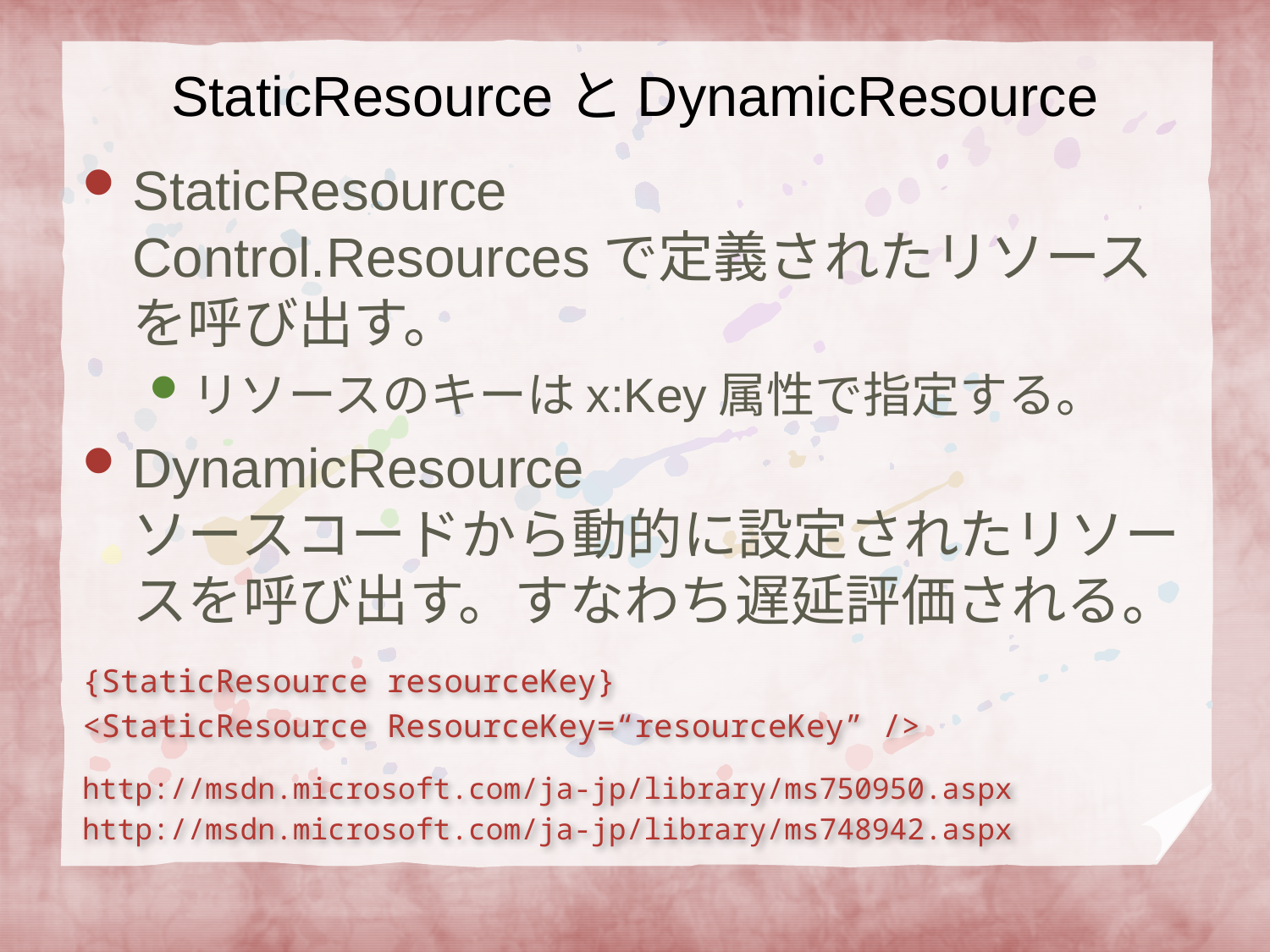

# StaticResourceとDynamicResource
StaticResource
Control.Resourcesで定義されたリソースを呼び出す。
リソースのキーはx:Key属性で指定する。
DynamicResource
ソースコードから動的に設定されたリソースを呼び出す。すなわち遅延評価される。
{StaticResource resourceKey}
<StaticResource ResourceKey=“resourceKey” />

http://msdn.microsoft.com/ja-jp/library/ms750950.aspx
http://msdn.microsoft.com/ja-jp/library/ms748942.aspx